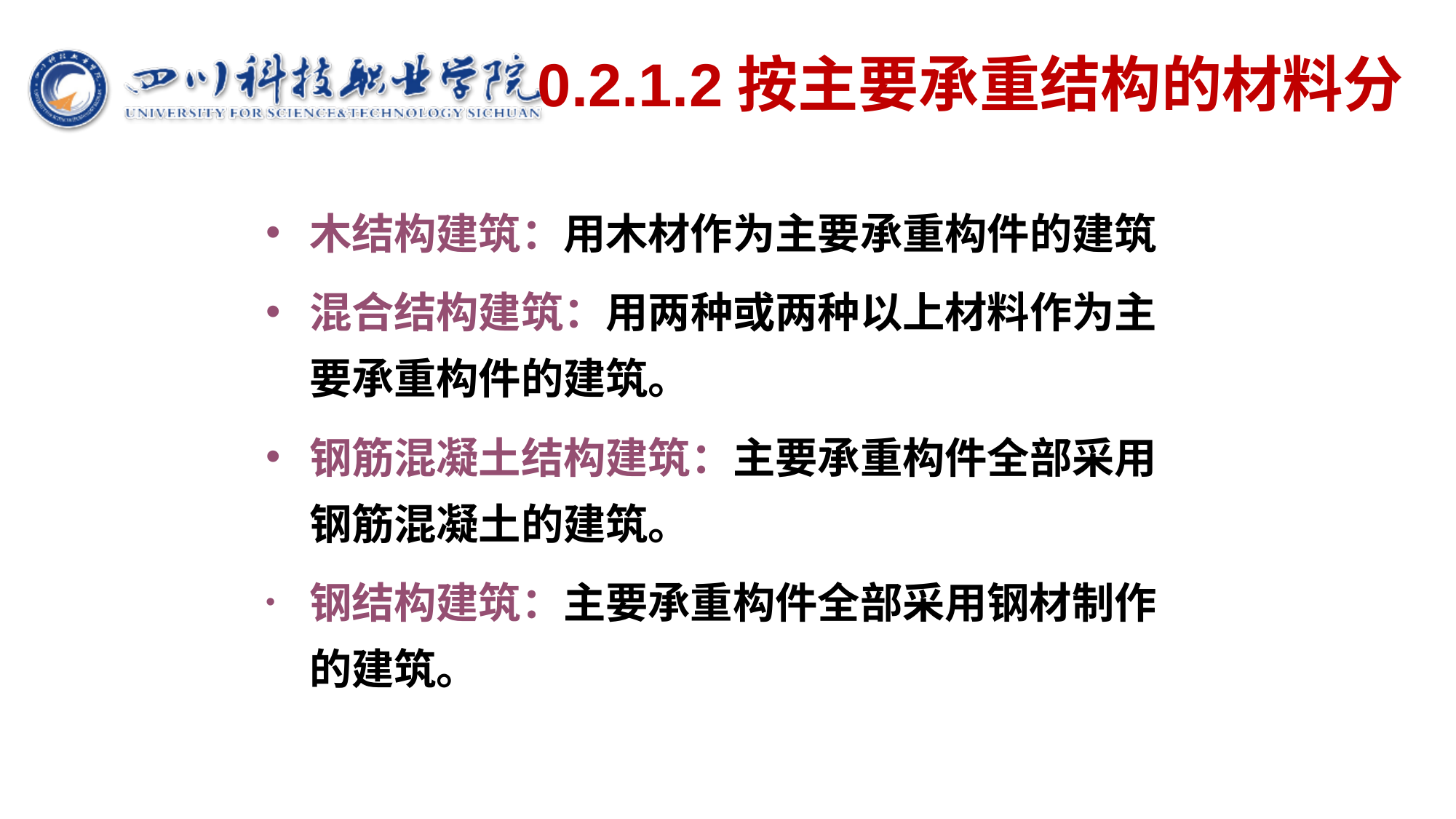

# 0.2.1.2按主要承重结构的材料分
木结构建筑：用木材作为主要承重构件的建筑
混合结构建筑：用两种或两种以上材料作为主要承重构件的建筑。
钢筋混凝土结构建筑：主要承重构件全部采用钢筋混凝土的建筑。
钢结构建筑：主要承重构件全部采用钢材制作的建筑。